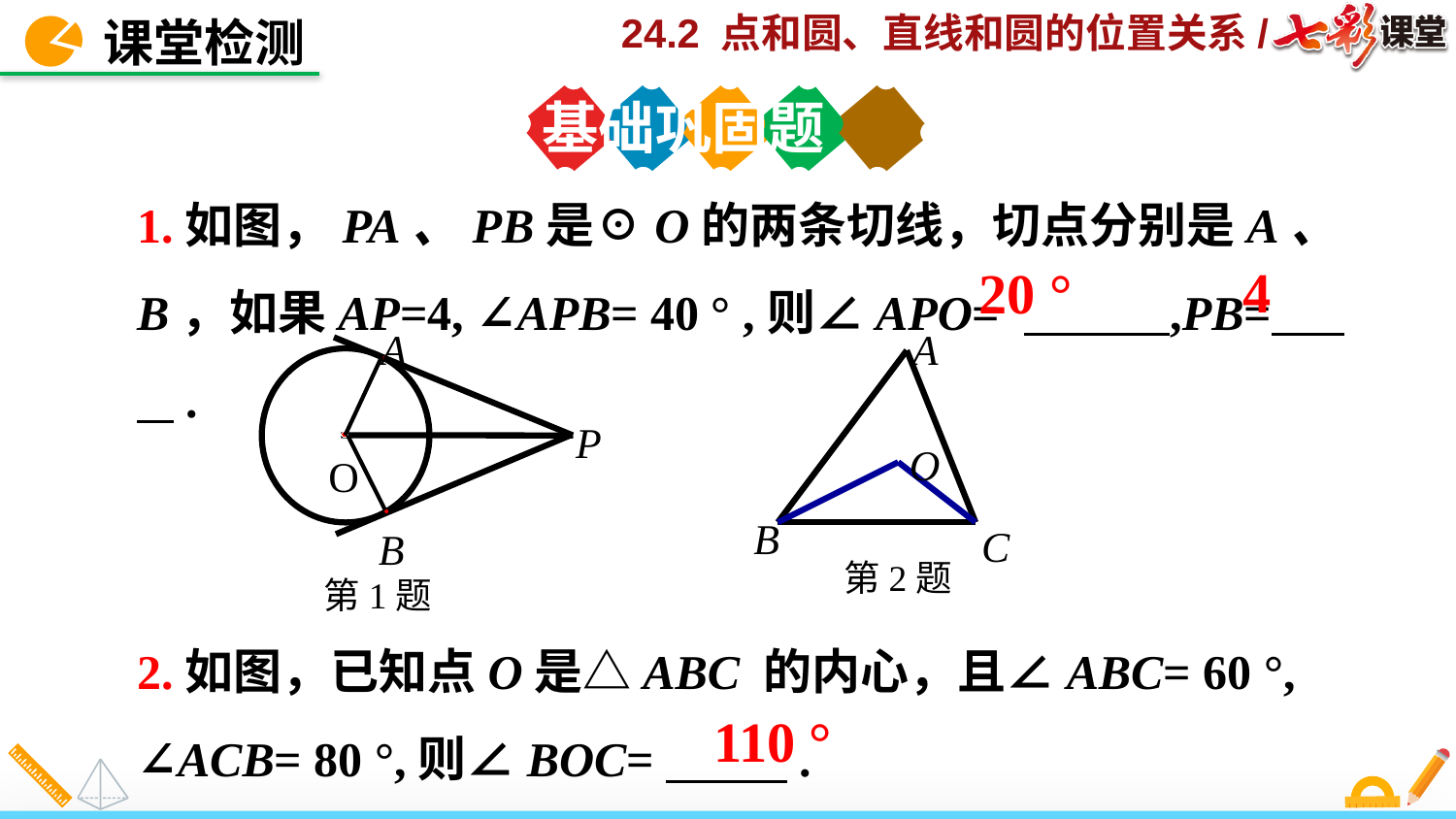

课堂检测

基础巩固题

1.如图，PA、PB是☉O的两条切线，切点分别是A、B，如果AP=4, ∠APB= 40 ° ,则∠APO=              ,PB=           .
A

P

O

B
第1题
O
B
C
2.如图，已知点O是△ABC 的内心，且∠ABC= 60 °, ∠ACB= 80 °,则∠BOC=            .
A
第2题
4
20 °
110 °